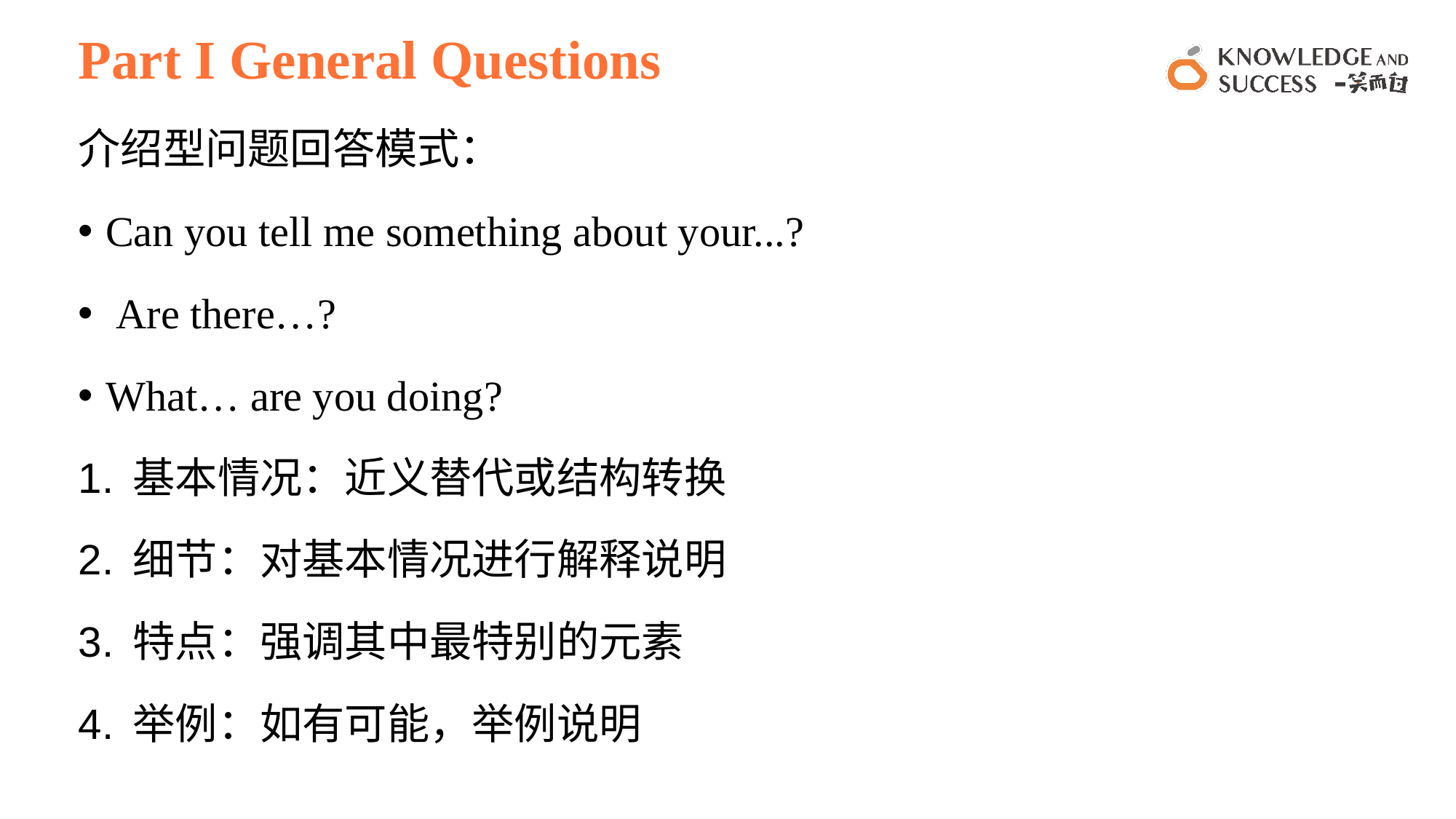

# Part I General Questions
介绍型问题回答模式：
Can you tell me something about your...?
 Are there…?
What… are you doing?
基本情况：近义替代或结构转换
细节：对基本情况进行解释说明
特点：强调其中最特别的元素
举例：如有可能，举例说明